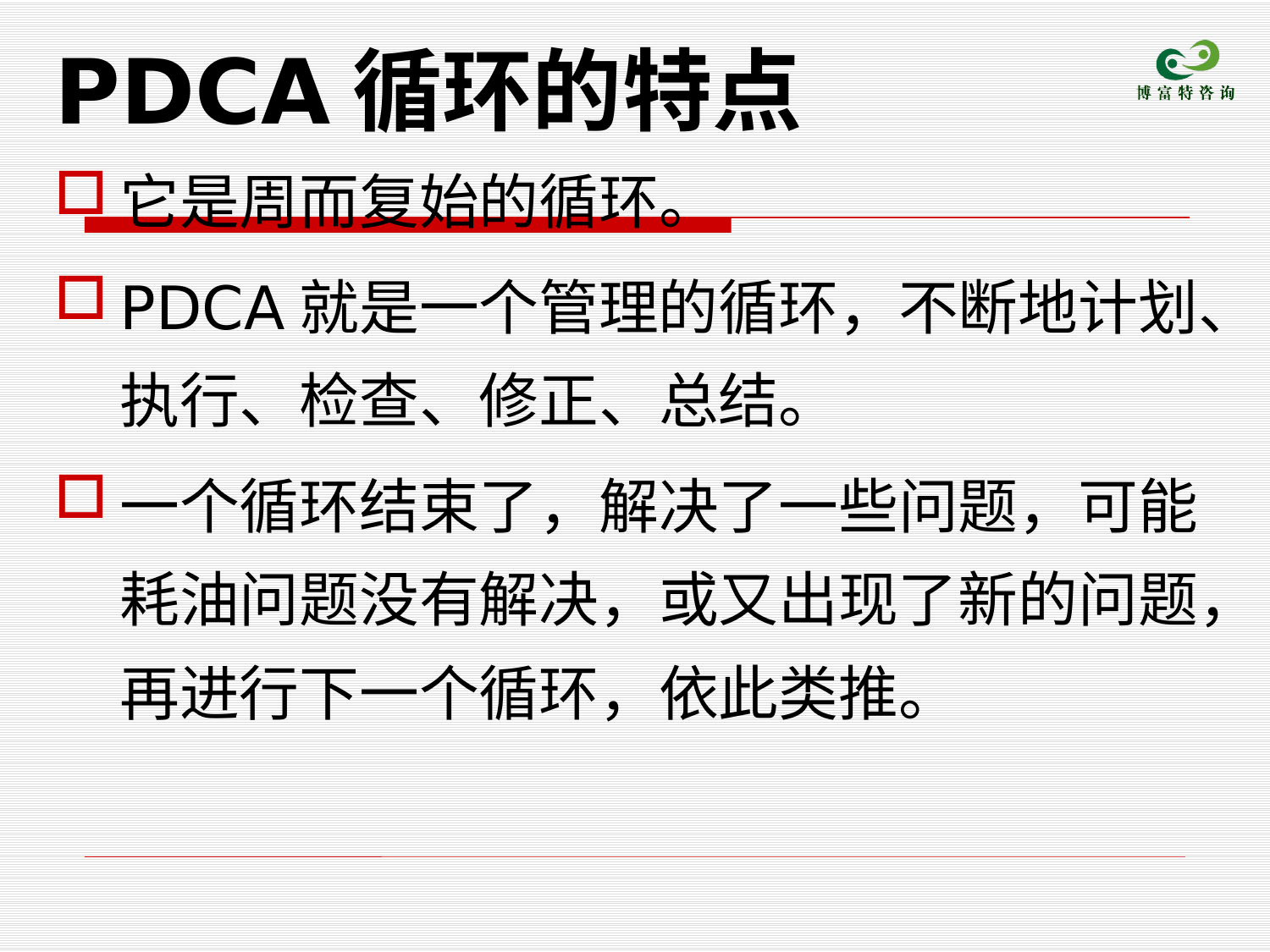

# PDCA循环的特点
它是周而复始的循环。
PDCA就是一个管理的循环，不断地计划、执行、检查、修正、总结。
一个循环结束了，解决了一些问题，可能耗油问题没有解决，或又出现了新的问题，再进行下一个循环，依此类推。
656